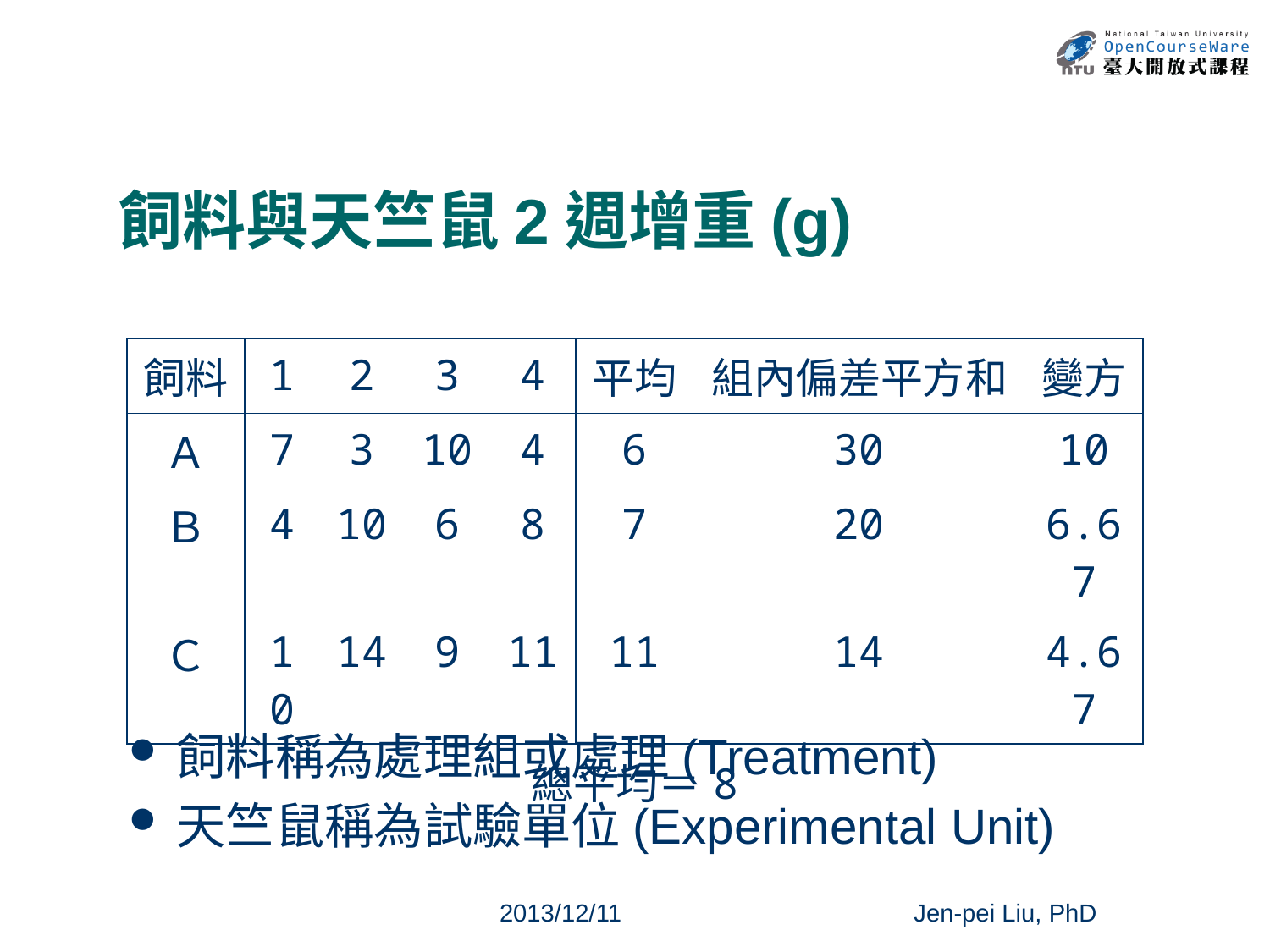

# 飼料與天竺鼠2週增重(g)
| 飼料 | 1 | 2 | 3 | 4 | 平均 | 組內偏差平方和 | 變方 |
| --- | --- | --- | --- | --- | --- | --- | --- |
| Ａ | 7 | 3 | 10 | 4 | 6 | 30 | 10 |
| Ｂ | 4 | 10 | 6 | 8 | 7 | 20 | 6.67 |
| Ｃ | 10 | 14 | 9 | 11 | 11 | 14 | 4.67 |
| 總平均＝8 |  |  |  |  |  |  |  |
飼料稱為處理組或處理(Treatment)
天竺鼠稱為試驗單位(Experimental Unit)
12
2013/12/11
Jen-pei Liu, PhD